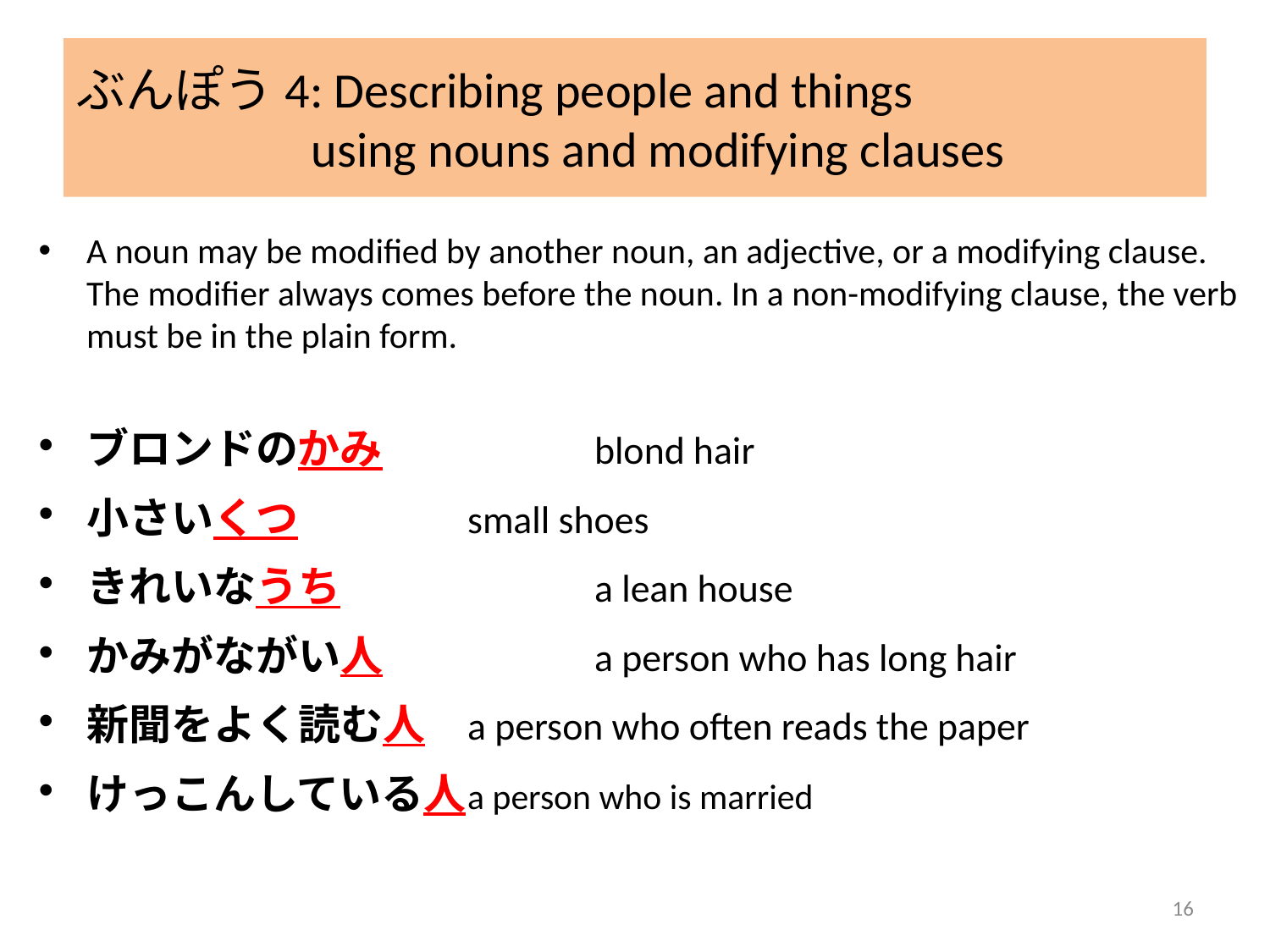

# ぶんぽう4: Describing people and things using nouns and modifying clauses
A noun may be modified by another noun, an adjective, or a modifying clause. The modifier always comes before the noun. In a non-modifying clause, the verb must be in the plain form.

ブロンドのかみ		blond hair
小さいくつ		small shoes
きれいなうち		a lean house
かみがながい人		a person who has long hair
新聞をよく読む人	a person who often reads the paper
けっこんしている人	a person who is married
16